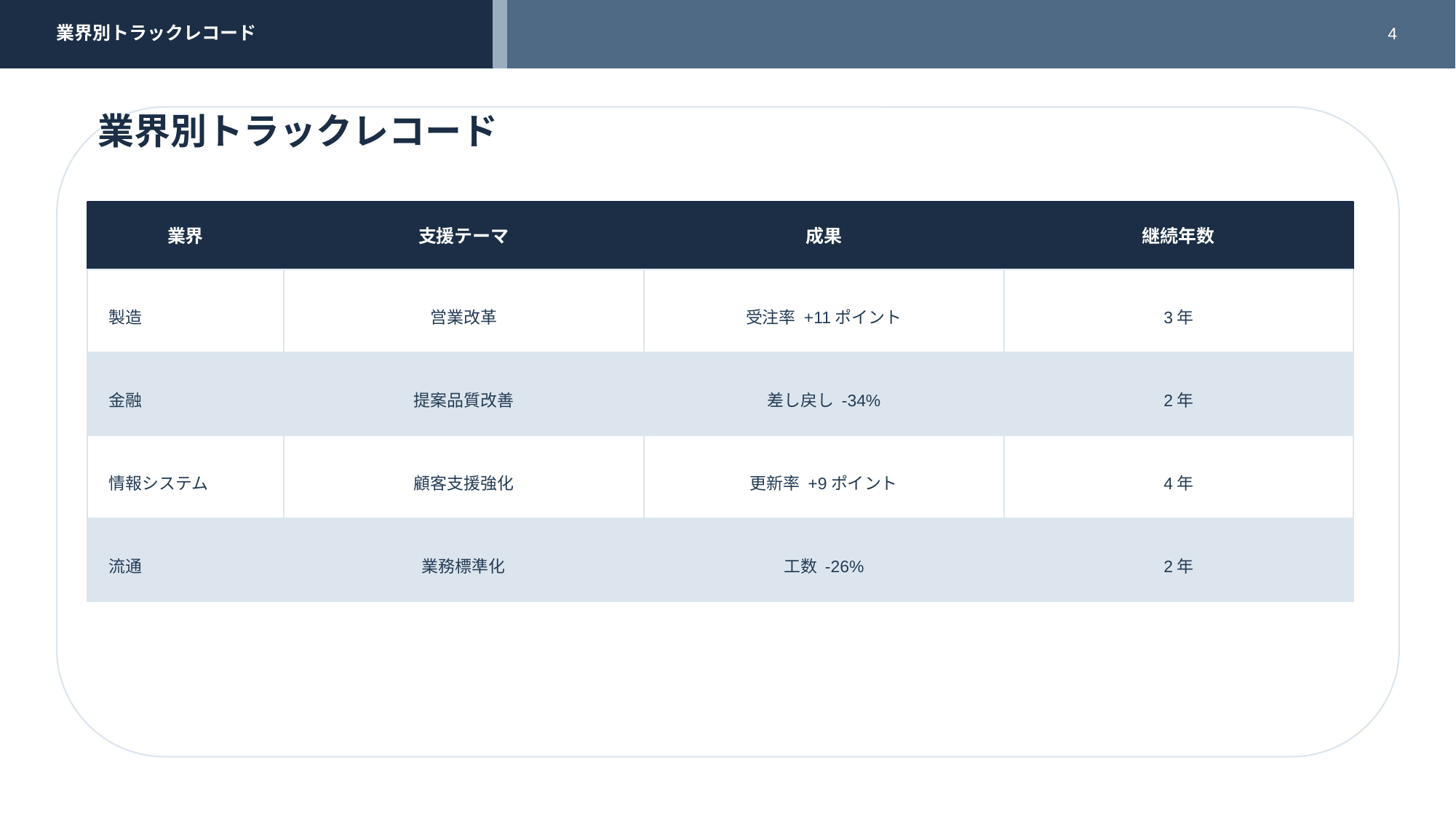

業界別トラックレコード
4
業界別トラックレコード

業界
支援テーマ
成果
継続年数

製造
営業改革
受注率 +11ポイント
3年

金融
提案品質改善
差し戻し -34%
2年

情報システム
顧客支援強化
更新率 +9ポイント
4年

流通
業務標準化
工数 -26%
2年